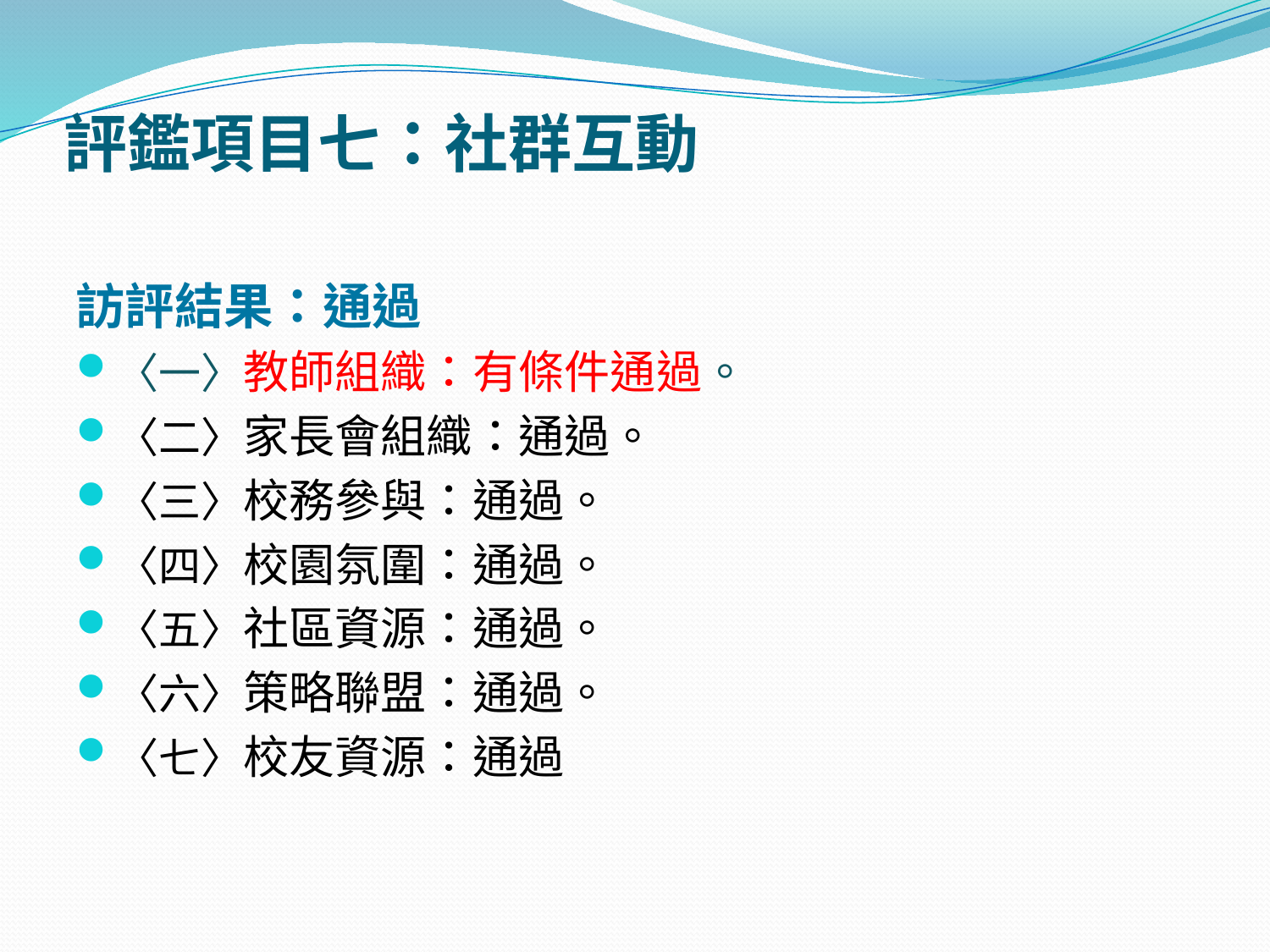

# 評鑑項目七：社群互動
訪評結果：通過
〈一〉教師組織：有條件通過。
〈二〉家長會組織：通過。
〈三〉校務參與：通過。
〈四〉校園氛圍：通過。
〈五〉社區資源：通過。
〈六〉策略聯盟：通過。
〈七〉校友資源：通過